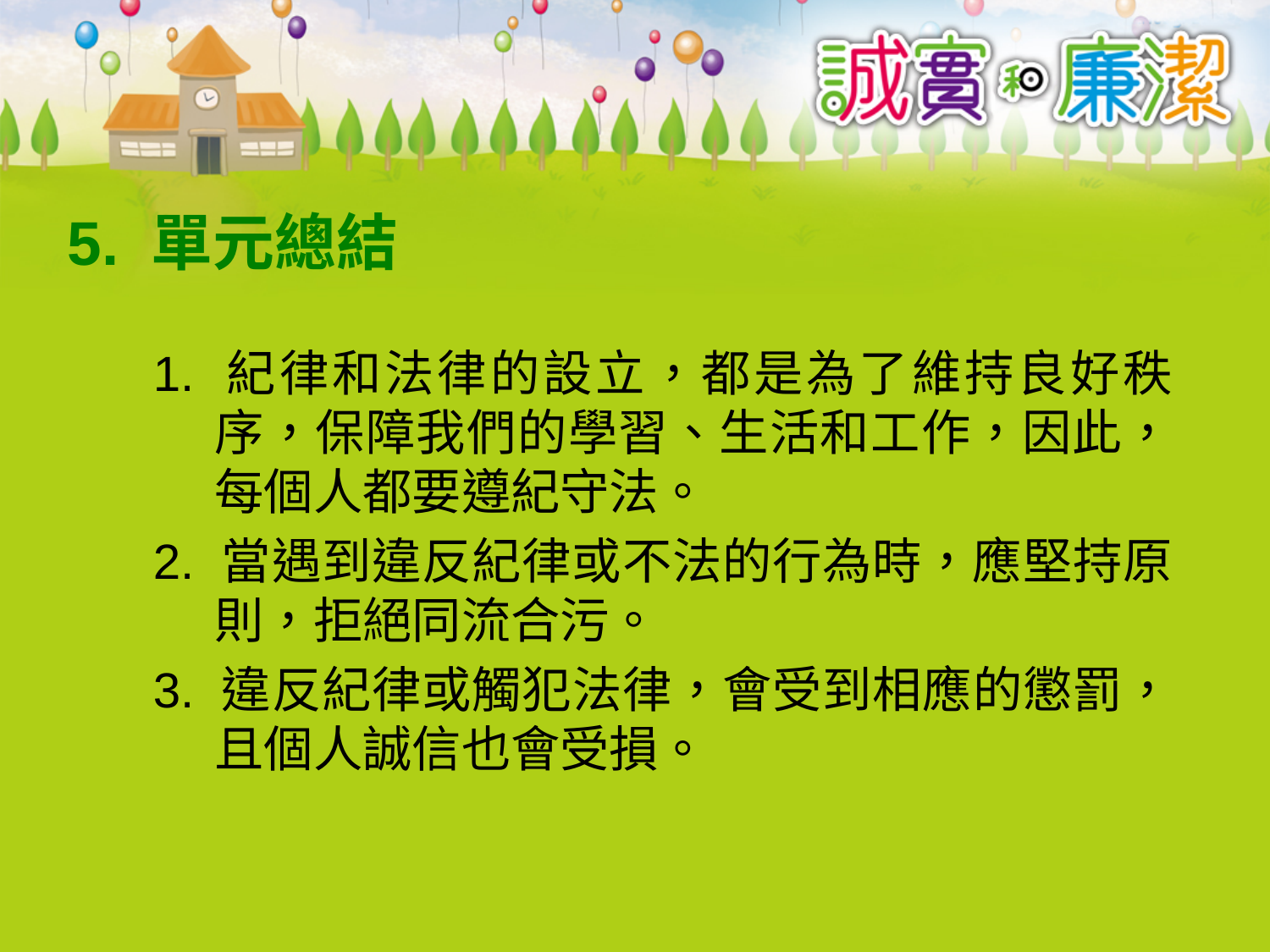

# 5. 單元總結
1. 紀律和法律的設立，都是為了維持良好秩序，保障我們的學習、生活和工作，因此，每個人都要遵紀守法。
2. 當遇到違反紀律或不法的行為時，應堅持原則，拒絕同流合污。
3. 違反紀律或觸犯法律，會受到相應的懲罰，且個人誠信也會受損。